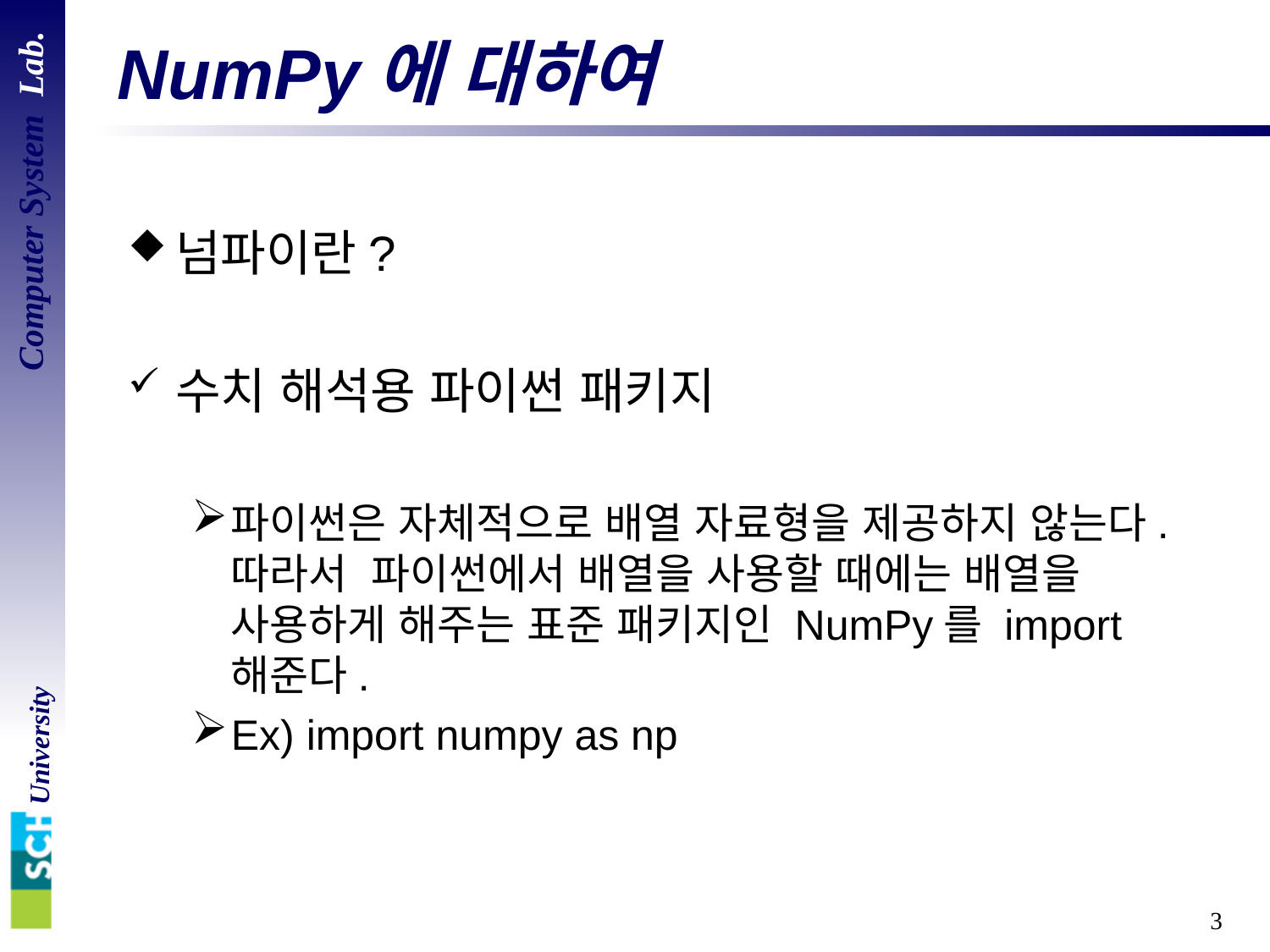

# NumPy에 대하여

넘파이란?

수치 해석용 파이썬 패키지

파이썬은 자체적으로 배열 자료형을 제공하지 않는다. 따라서  파이썬에서 배열을 사용할 때에는 배열을 사용하게 해주는 표준 패키지인 NumPy를 import 해준다.
Ex) import numpy as np